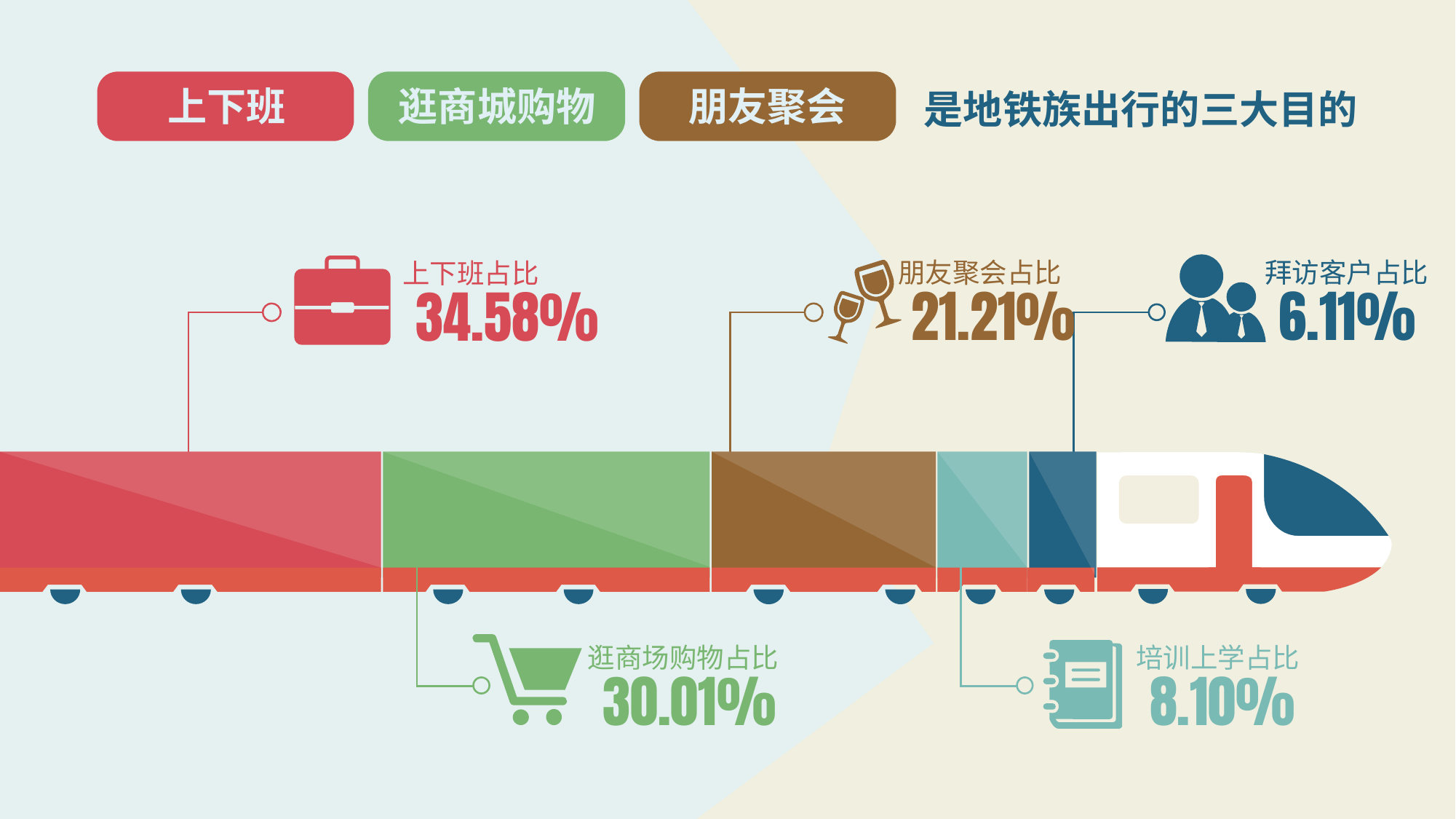

上下班
逛商城购物
朋友聚会
 是地铁族出行的三大目的

朋友聚会占比
拜访客户占比

上下班占比

21.21%
6.11%
34.58%

逛商场购物占比
培训上学占比

30.01%
8.10%